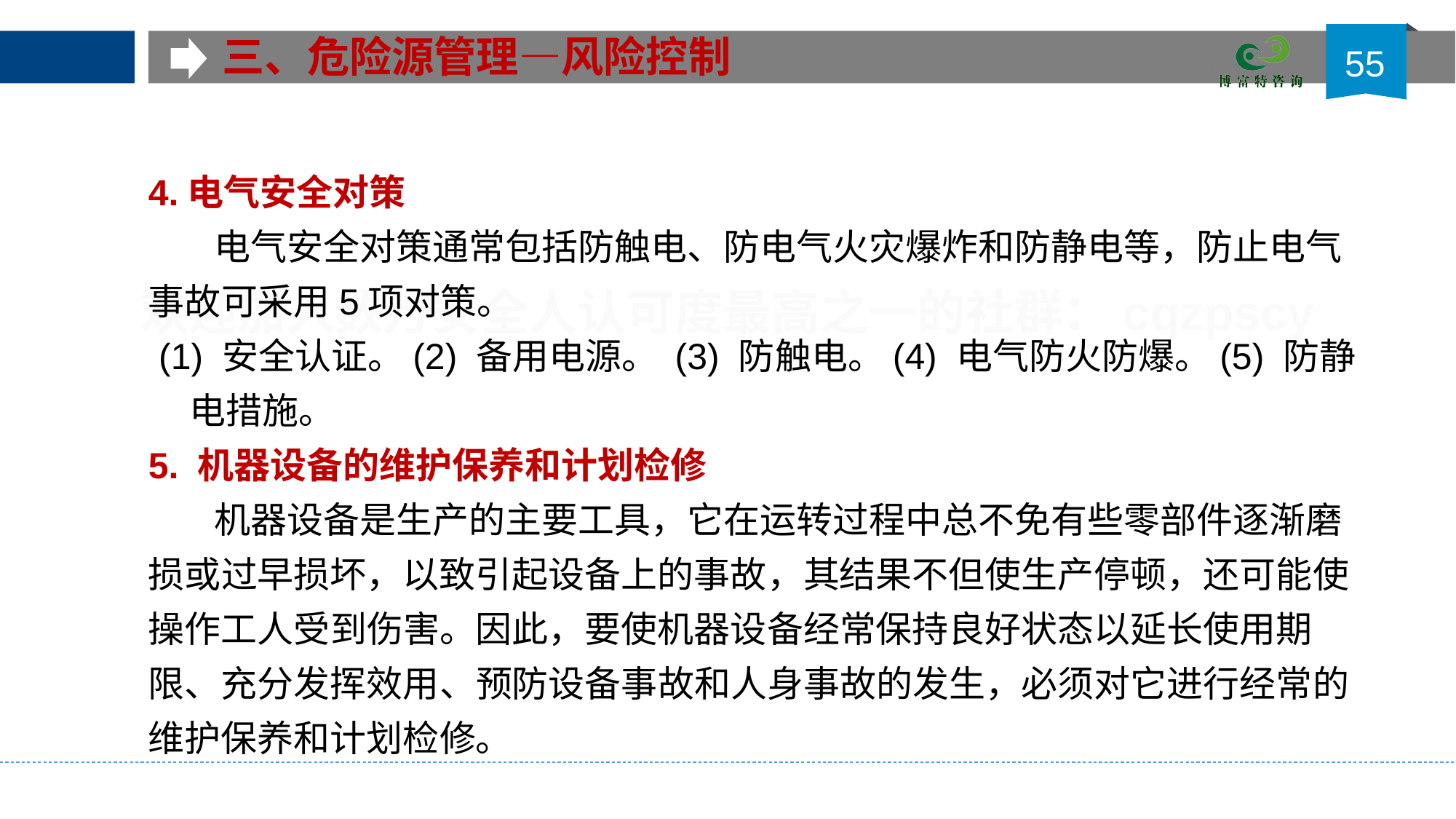

三、危险源管理—风险控制
55
4.电气安全对策
       电气安全对策通常包括防触电、防电气火灾爆炸和防静电等，防止电气
事故可采用5项对策。
 (1) 安全认证。(2) 备用电源。 (3) 防触电。(4) 电气防火防爆。(5) 防静电措施。
5. 机器设备的维护保养和计划检修
       机器设备是生产的主要工具，它在运转过程中总不免有些零部件逐渐磨损或过早损坏，以致引起设备上的事故，其结果不但使生产停顿，还可能使操作工人受到伤害。因此，要使机器设备经常保持良好状态以延长使用期限、充分发挥效用、预防设备事故和人身事故的发生，必须对它进行经常的维护保养和计划检修。